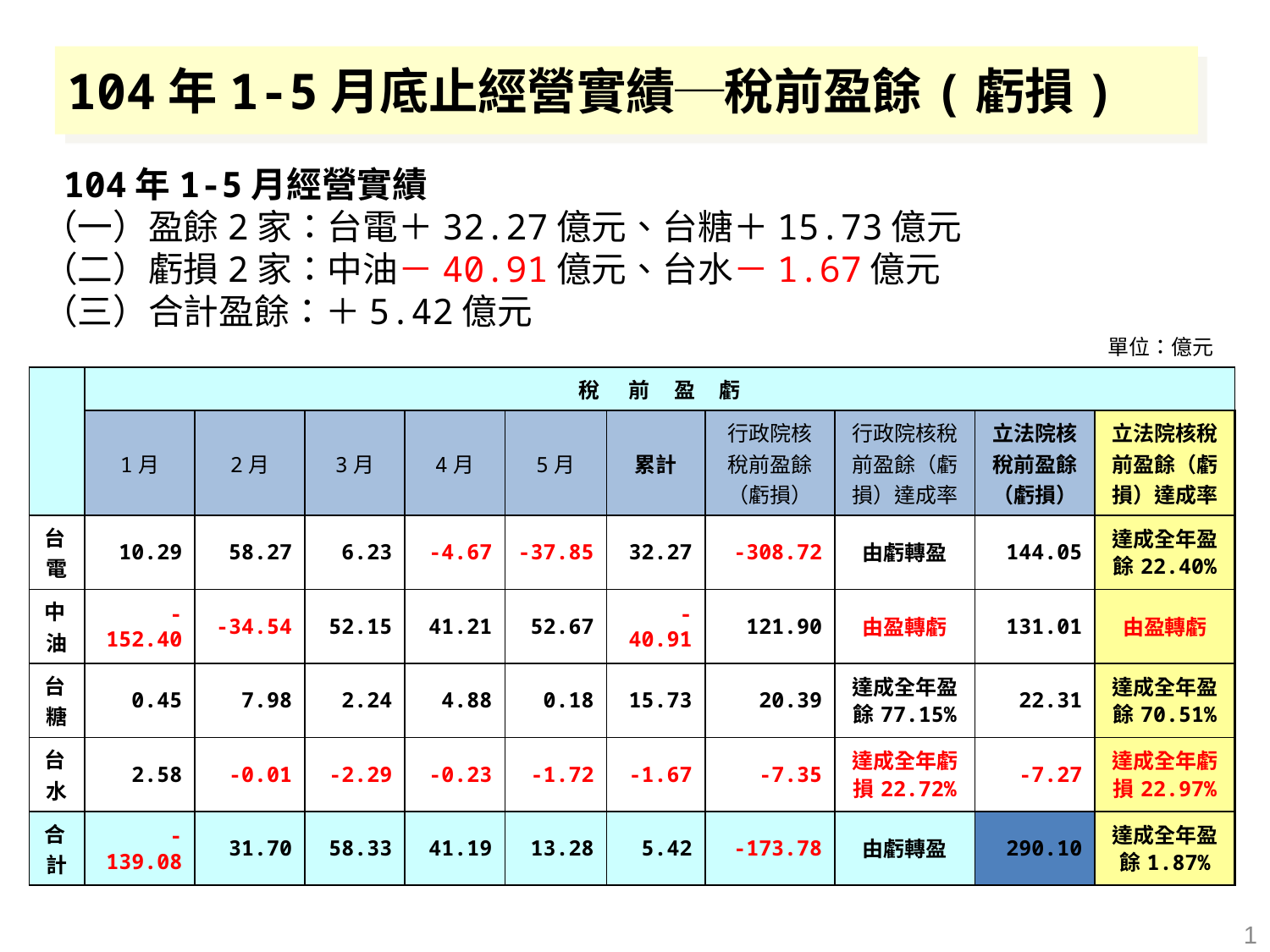

# 104年1-5月底止經營實績─稅前盈餘(虧損)
 104年1-5月經營實績
（一）盈餘2家：台電＋32.27億元、台糖＋15.73億元
（二）虧損2家：中油－40.91億元、台水－1.67億元
（三）合計盈餘：＋5.42億元
單位：億元
|  | 稅 前 盈 虧 |  |  |  |  |  |  |  |  |  |
| --- | --- | --- | --- | --- | --- | --- | --- | --- | --- | --- |
|  | 1月 | 2月 | 3月 | 4月 | 5月 | 累計 | 行政院核稅前盈餘（虧損） | 行政院核稅前盈餘（虧損）達成率 | 立法院核稅前盈餘（虧損） | 立法院核稅前盈餘（虧損）達成率 |
| 台 電 | 10.29 | 58.27 | 6.23 | -4.67 | -37.85 | 32.27 | -308.72 | 由虧轉盈 | 144.05 | 達成全年盈餘22.40% |
| 中 油 | -152.40 | -34.54 | 52.15 | 41.21 | 52.67 | -40.91 | 121.90 | 由盈轉虧 | 131.01 | 由盈轉虧 |
| 台 糖 | 0.45 | 7.98 | 2.24 | 4.88 | 0.18 | 15.73 | 20.39 | 達成全年盈餘77.15% | 22.31 | 達成全年盈餘70.51% |
| 台 水 | 2.58 | -0.01 | -2.29 | -0.23 | -1.72 | -1.67 | -7.35 | 達成全年虧損22.72% | -7.27 | 達成全年虧損22.97% |
| 合 計 | -139.08 | 31.70 | 58.33 | 41.19 | 13.28 | 5.42 | -173.78 | 由虧轉盈 | 290.10 | 達成全年盈餘1.87% |
1